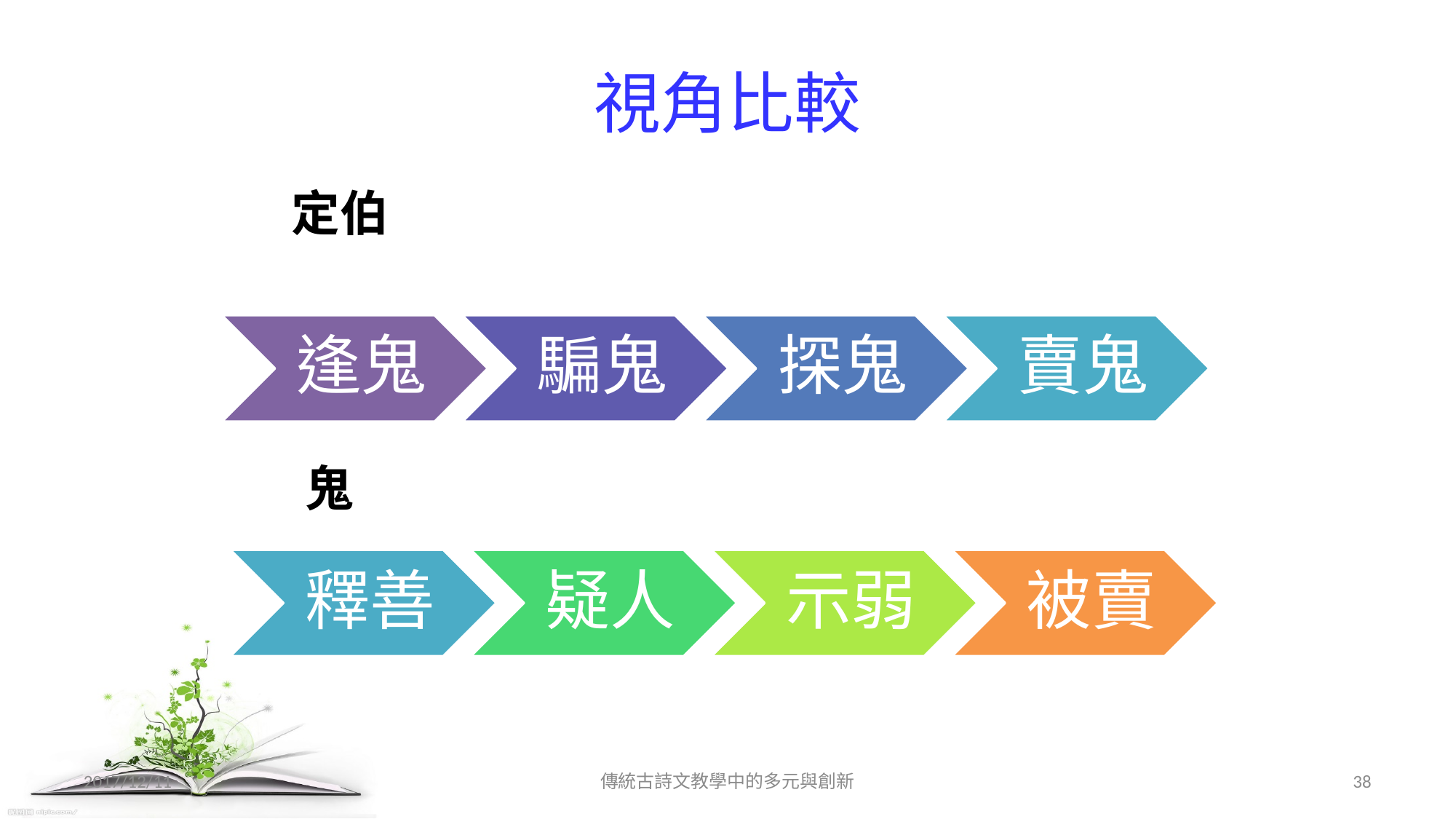

# 視角比較
定伯
逢鬼
騙鬼
探鬼
賣鬼
釋善
疑人
示弱
被賣
鬼
2017/12/11
傳統古詩文教學中的多元與創新
38